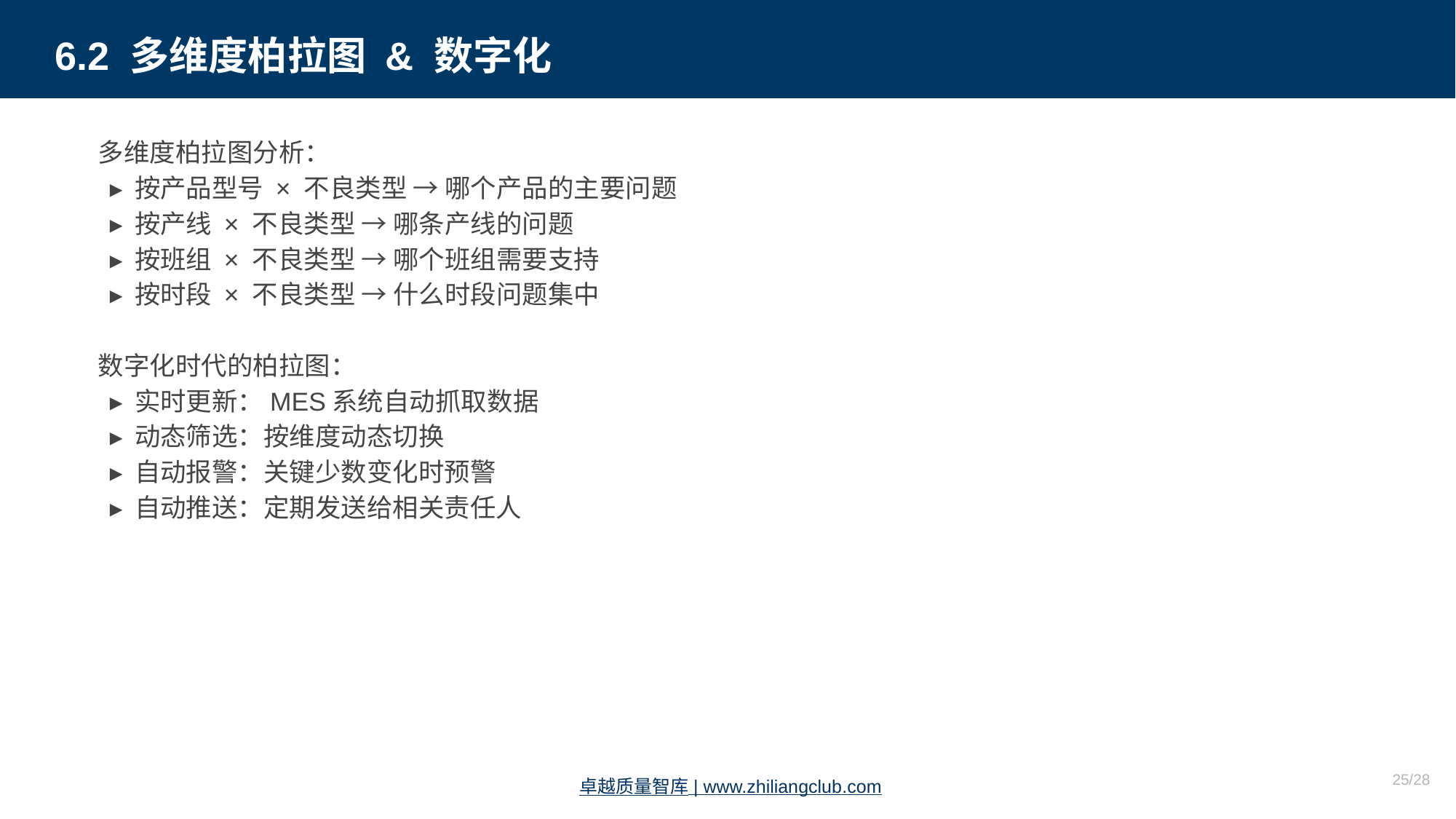

6.2 多维度柏拉图 & 数字化
多维度柏拉图分析：
  ▸ 按产品型号 × 不良类型 → 哪个产品的主要问题
  ▸ 按产线 × 不良类型 → 哪条产线的问题
  ▸ 按班组 × 不良类型 → 哪个班组需要支持
  ▸ 按时段 × 不良类型 → 什么时段问题集中

数字化时代的柏拉图：
  ▸ 实时更新：MES系统自动抓取数据
  ▸ 动态筛选：按维度动态切换
  ▸ 自动报警：关键少数变化时预警
  ▸ 自动推送：定期发送给相关责任人
25/28